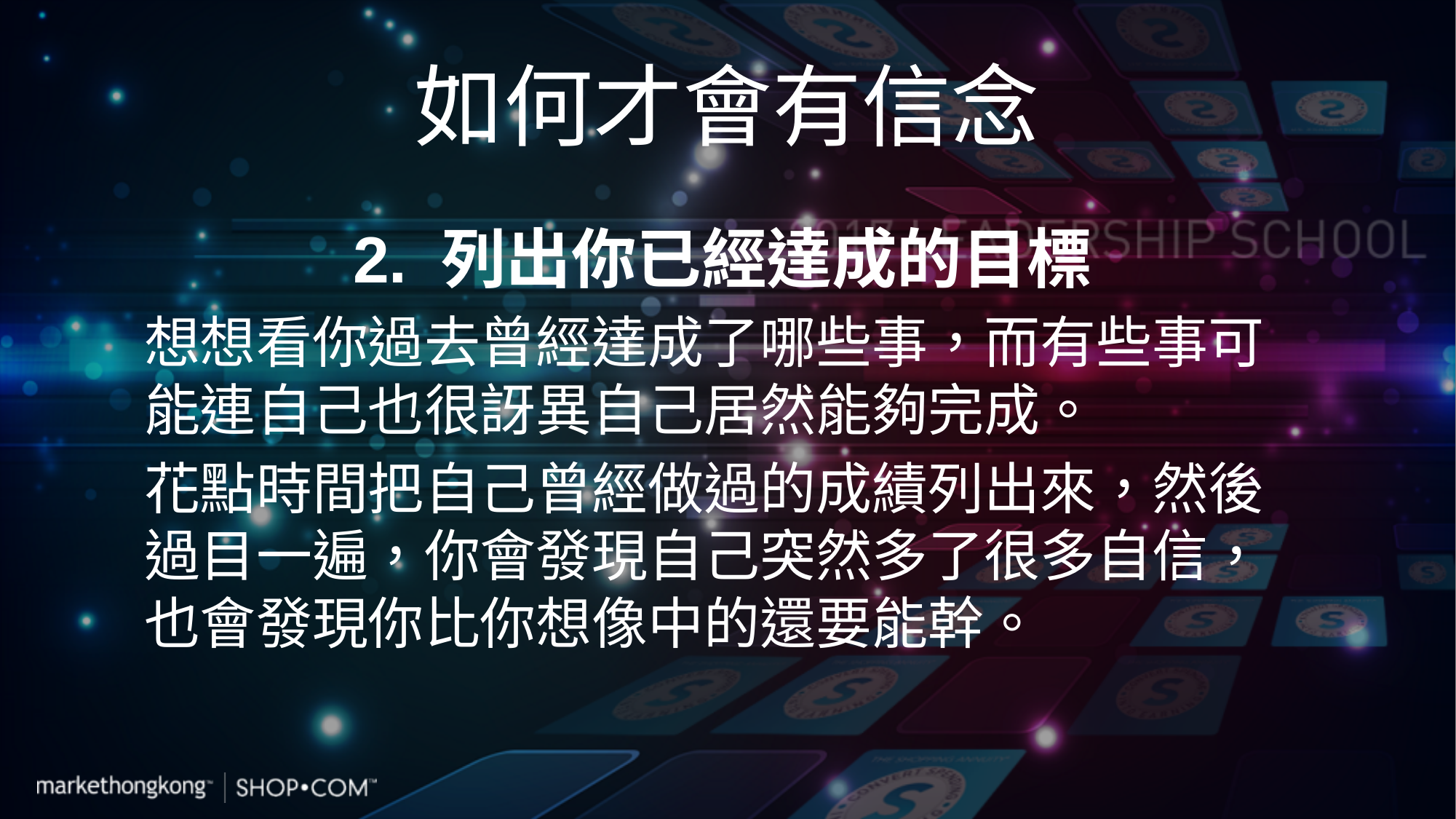

# 如何才會有信念
2. 列出你已經達成的目標
想想看你過去曾經達成了哪些事，而有些事可能連自己也很訝異自己居然能夠完成。
花點時間把自己曾經做過的成績列出來，然後過目一遍，你會發現自己突然多了很多自信，也會發現你比你想像中的還要能幹。